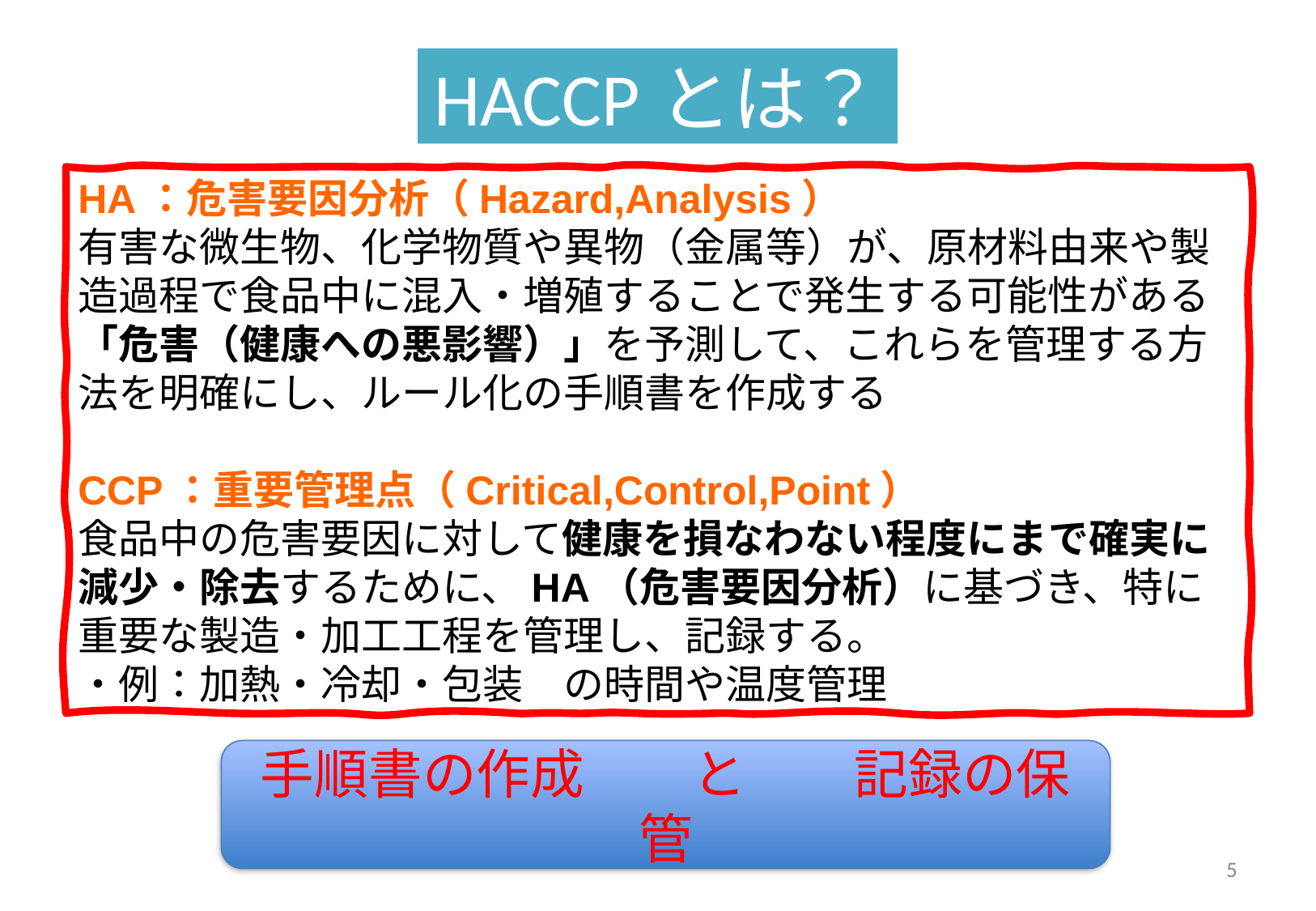

HACCPとは？
HA：危害要因分析（Hazard,Analysis）
有害な微生物、化学物質や異物（金属等）が、原材料由来や製造過程で食品中に混入・増殖することで発生する可能性がある「危害（健康への悪影響）」を予測して、これらを管理する方法を明確にし、ルール化の手順書を作成する

CCP：重要管理点（Critical,Control,Point）
食品中の危害要因に対して健康を損なわない程度にまで確実に減少・除去するために、HA（危害要因分析）に基づき、特に重要な製造・加工工程を管理し、記録する。
・例：加熱・冷却・包装　の時間や温度管理
手順書の作成　　と　　記録の保管
5